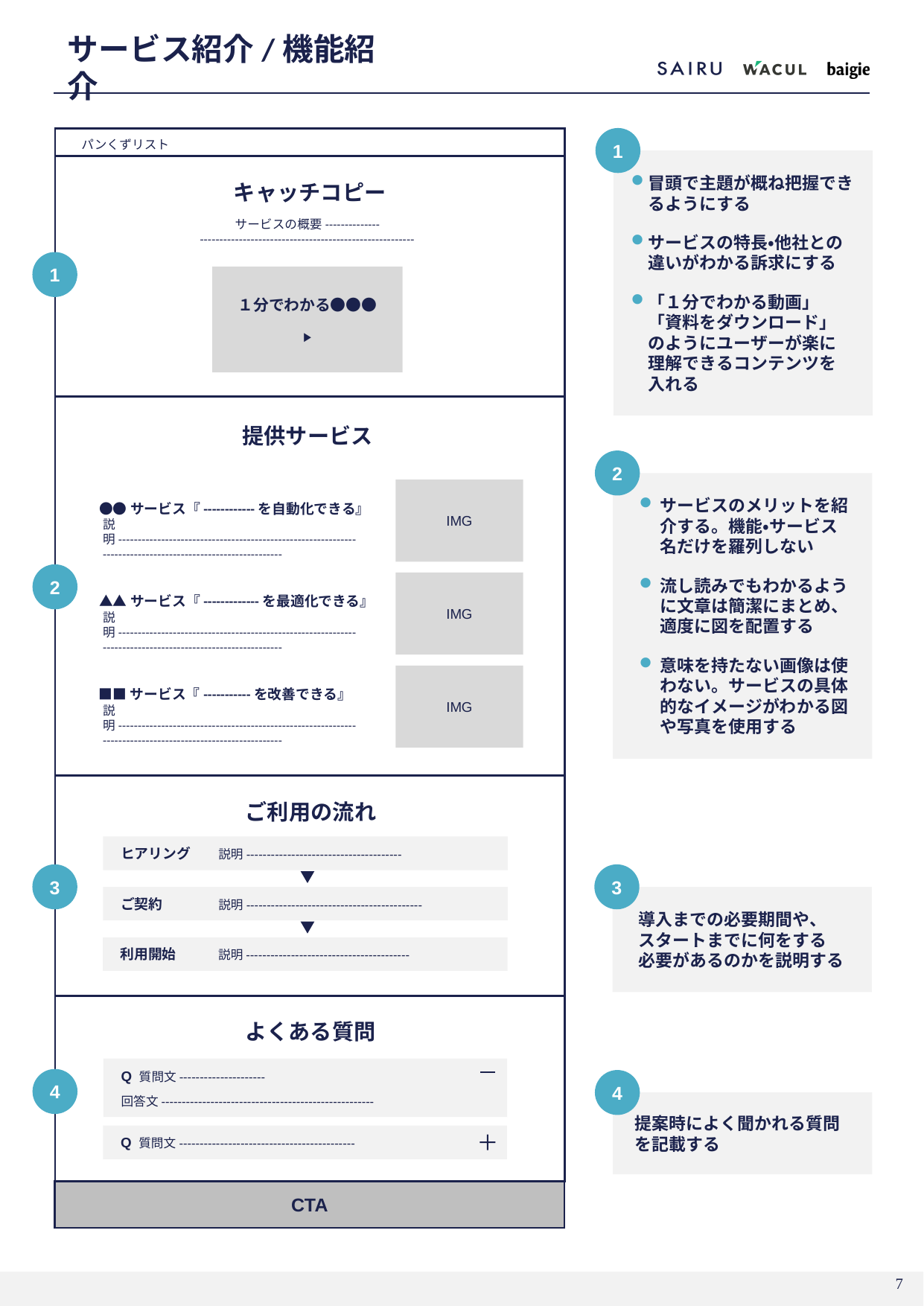

# サービス紹介/機能紹介
1
パンくずリスト
冒頭で主題が概ね把握できるようにする
サービスの特長・他社との違いがわかる訴求にする
「１分でわかる動画」
「資料をダウンロード」
のようにユーザーが楽に
理解できるコンテンツを
入れる

キャッチコピー
サービスの概要--------------
-------------------------------------------------------
1
１分でわかる●●●

▶︎

提供サービス
2
サービスのメリットを紹介する。機能・サービス名だけを羅列しない
流し読みでもわかるように文章は簡潔にまとめ、適度に図を配置する
意味を持たない画像は使わない。サービスの具体的なイメージがわかる図や写真を使用する
IMG
●●サービス『------------を自動化できる』
説明-----------------------------------------------------------------------------------------------------------
2
IMG
▲▲サービス『-------------を最適化できる』
説明-----------------------------------------------------------------------------------------------------------
IMG
■■サービス『-----------を改善できる』
説明-----------------------------------------------------------------------------------------------------------

ご利用の流れ
ヒアリング　　説明--------------------------------------
3
3

ご契約　　　　説明-------------------------------------------
導入までの必要期間や、
スタートまでに何をする
必要があるのかを説明する

利用開始　　　説明----------------------------------------

よくある質問
Q 質問文---------------------
回答文----------------------------------------------------
4
4
提案時によく聞かれる質問を記載する
Q 質問文-------------------------------------------

CTA
7